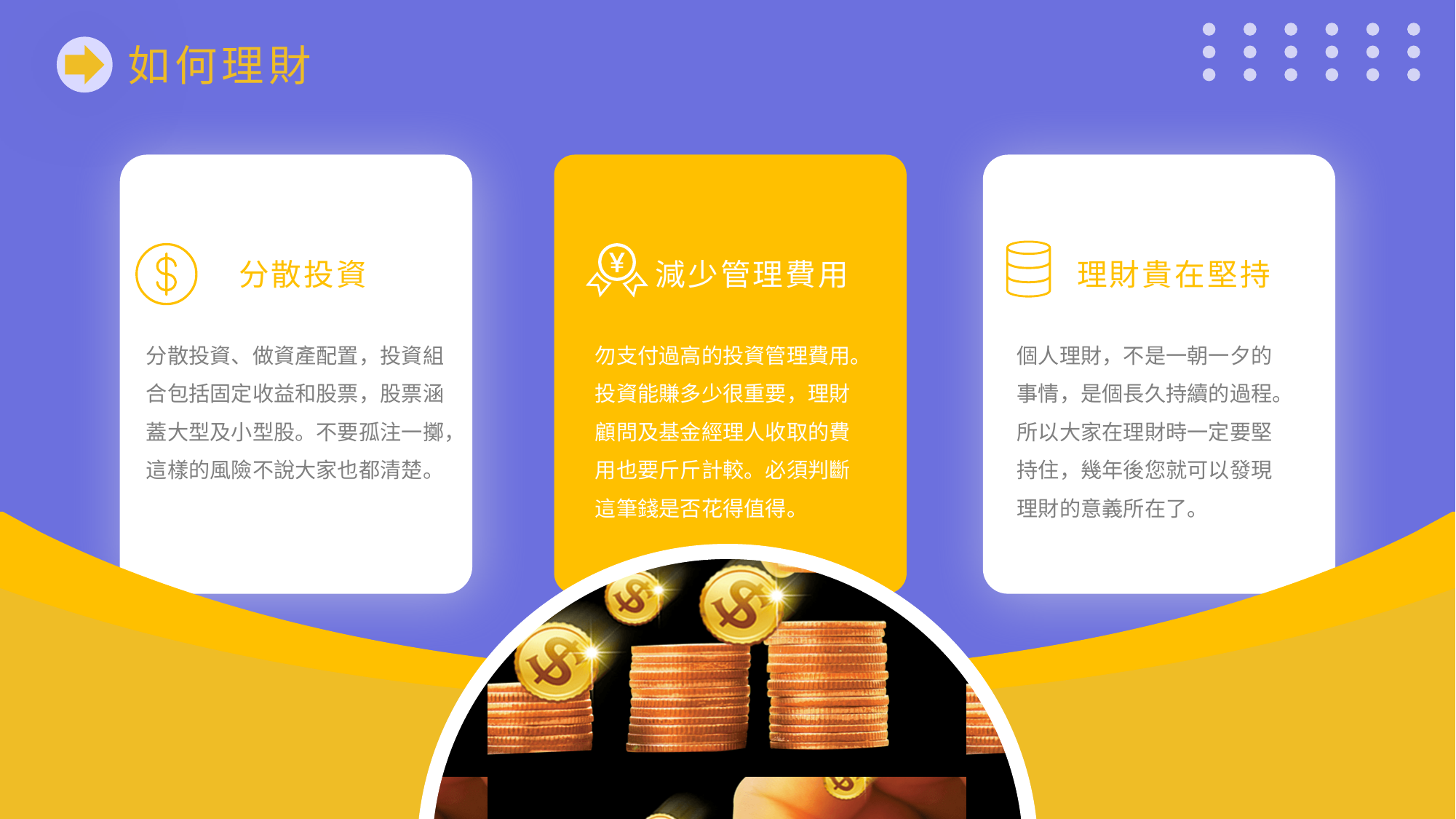

如何理財

分散投資

減少管理費用
理財貴在堅持
分散投資、做資產配置，投資組合包括固定收益和股票，股票涵蓋大型及小型股。不要孤注一擲，這樣的風險不說大家也都清楚。
勿支付過高的投資管理費用。投資能賺多少很重要，理財顧問及基金經理人收取的費用也要斤斤計較。必須判斷這筆錢是否花得值得。
個人理財，不是一朝一夕的事情，是個長久持續的過程。所以大家在理財時一定要堅持住，幾年後您就可以發現理財的意義所在了。